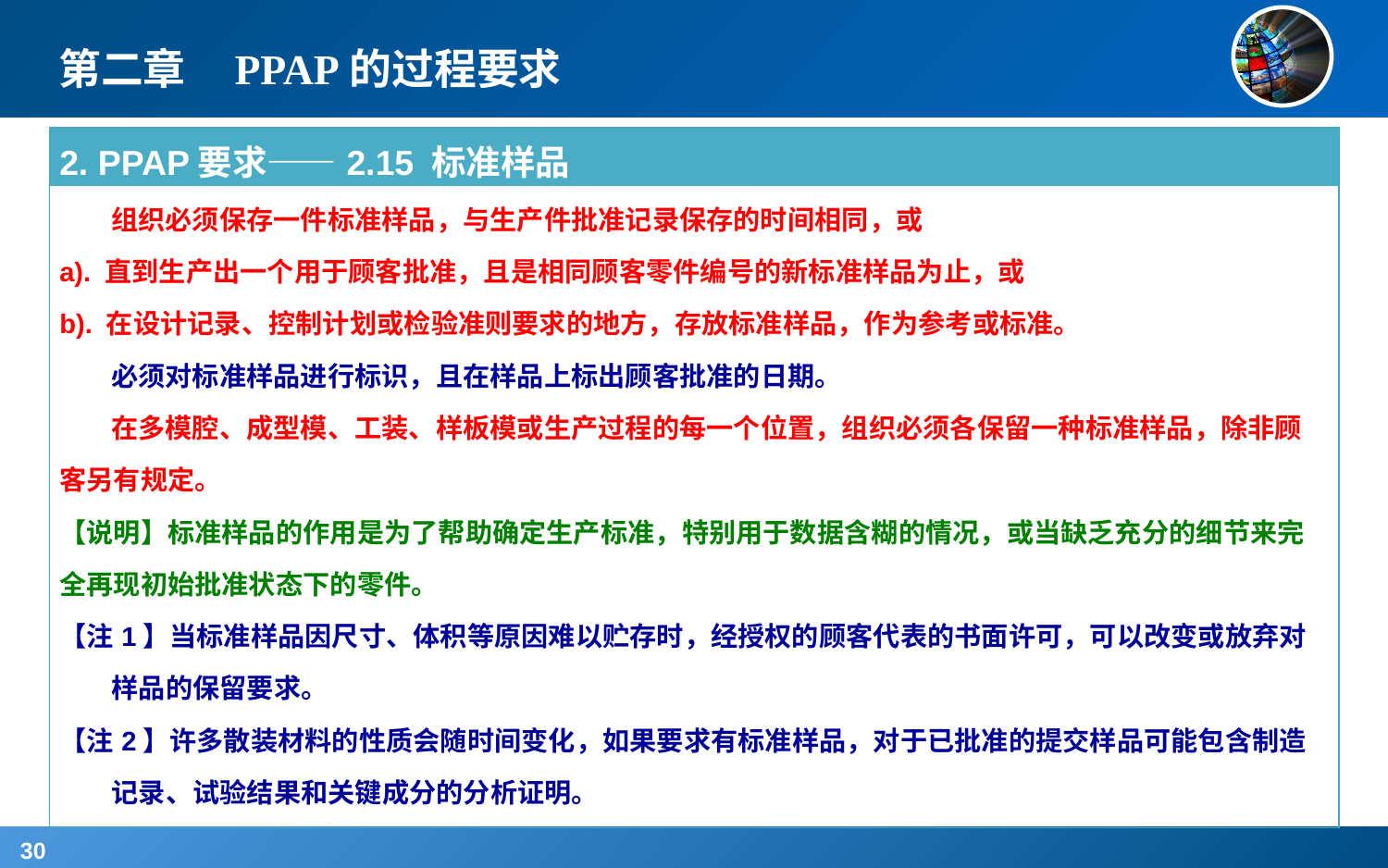

# 第二章    PPAP的过程要求
| 2. PPAP要求——2.15 标准样品 |
| --- |
| 组织必须保存一件标准样品，与生产件批准记录保存的时间相同，或 a). 直到生产出一个用于顾客批准，且是相同顾客零件编号的新标准样品为止，或 b). 在设计记录、控制计划或检验准则要求的地方，存放标准样品，作为参考或标准。 必须对标准样品进行标识，且在样品上标出顾客批准的日期。 在多模腔、成型模、工装、样板模或生产过程的每一个位置，组织必须各保留一种标准样品，除非顾客另有规定。 【说明】标准样品的作用是为了帮助确定生产标准，特别用于数据含糊的情况，或当缺乏充分的细节来完全再现初始批准状态下的零件。 【注1】当标准样品因尺寸、体积等原因难以贮存时，经授权的顾客代表的书面许可，可以改变或放弃对样品的保留要求。 【注2】许多散装材料的性质会随时间变化，如果要求有标准样品，对于已批准的提交样品可能包含制造记录、试验结果和关键成分的分析证明。 |